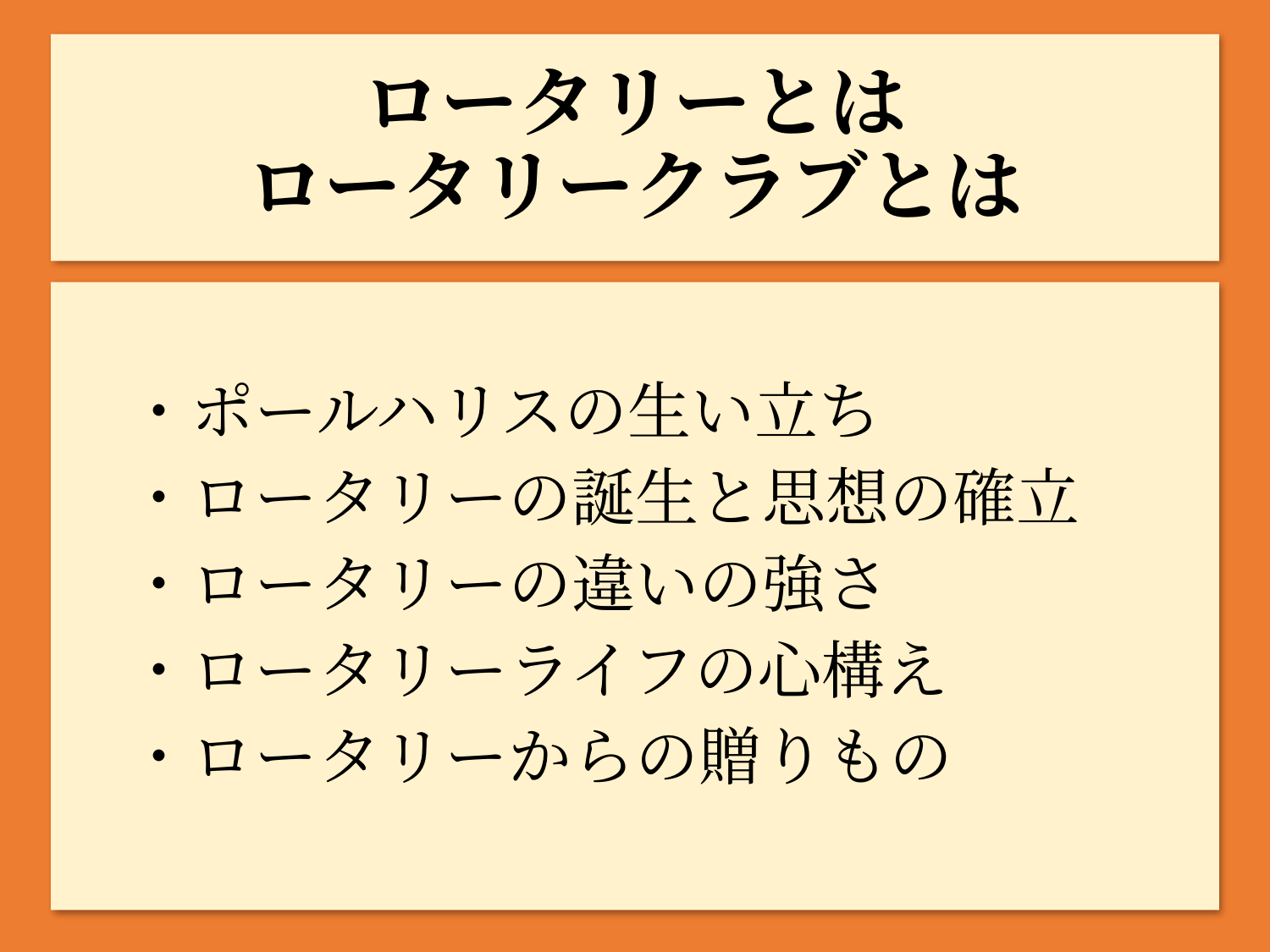

# ロータリーとは ロータリークラブとは

　・ポールハリスの生い立ち
　・ロータリーの誕生と思想の確立
　　・ロータリーの違いの強さ
　・ロータリーライフの心構え
　・ロータリーからの贈りもの